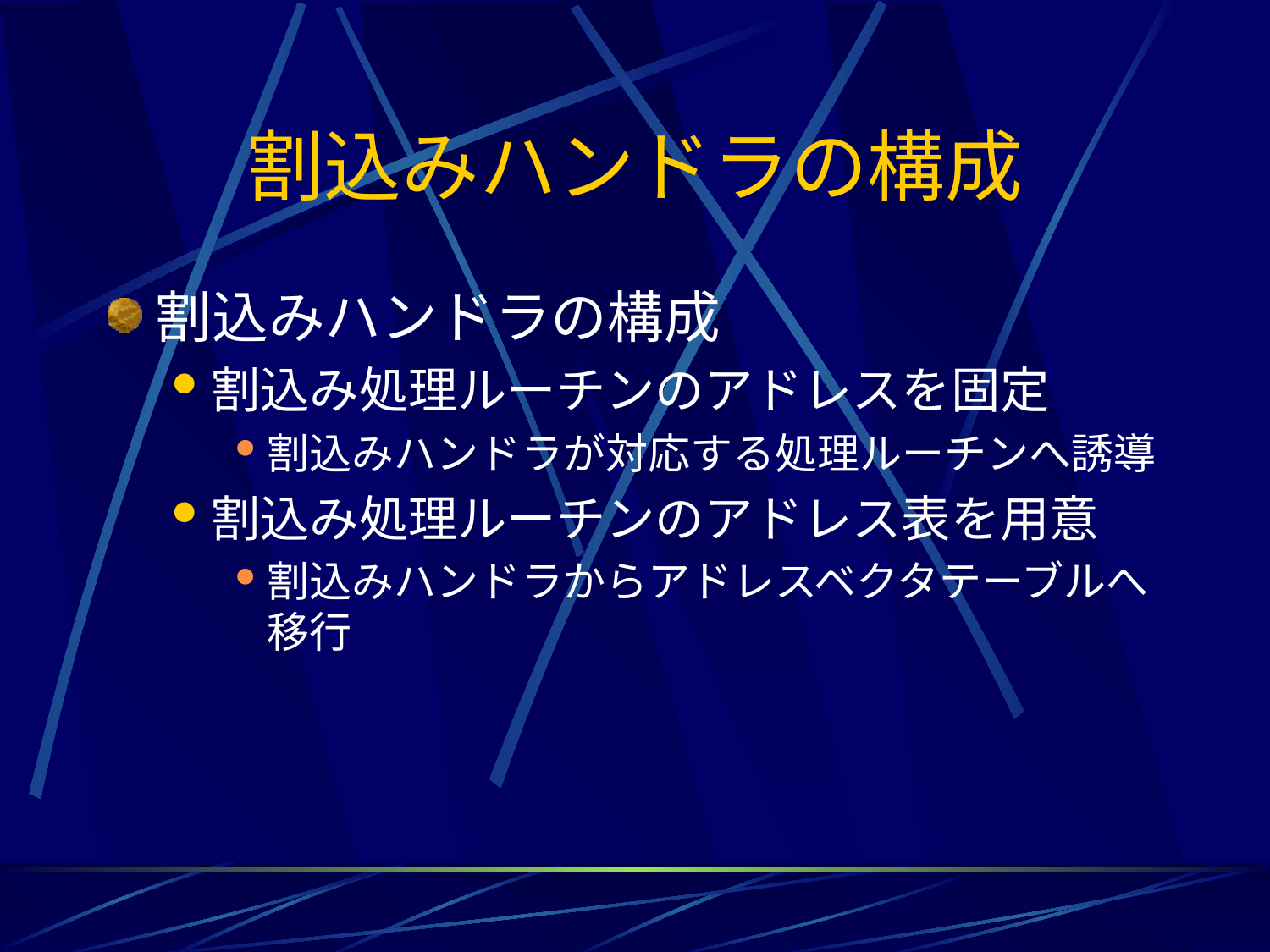

# 割込みハンドラの構成
割込みハンドラの構成
割込み処理ルーチンのアドレスを固定
割込みハンドラが対応する処理ルーチンへ誘導
割込み処理ルーチンのアドレス表を用意
割込みハンドラからアドレスベクタテーブルへ移行